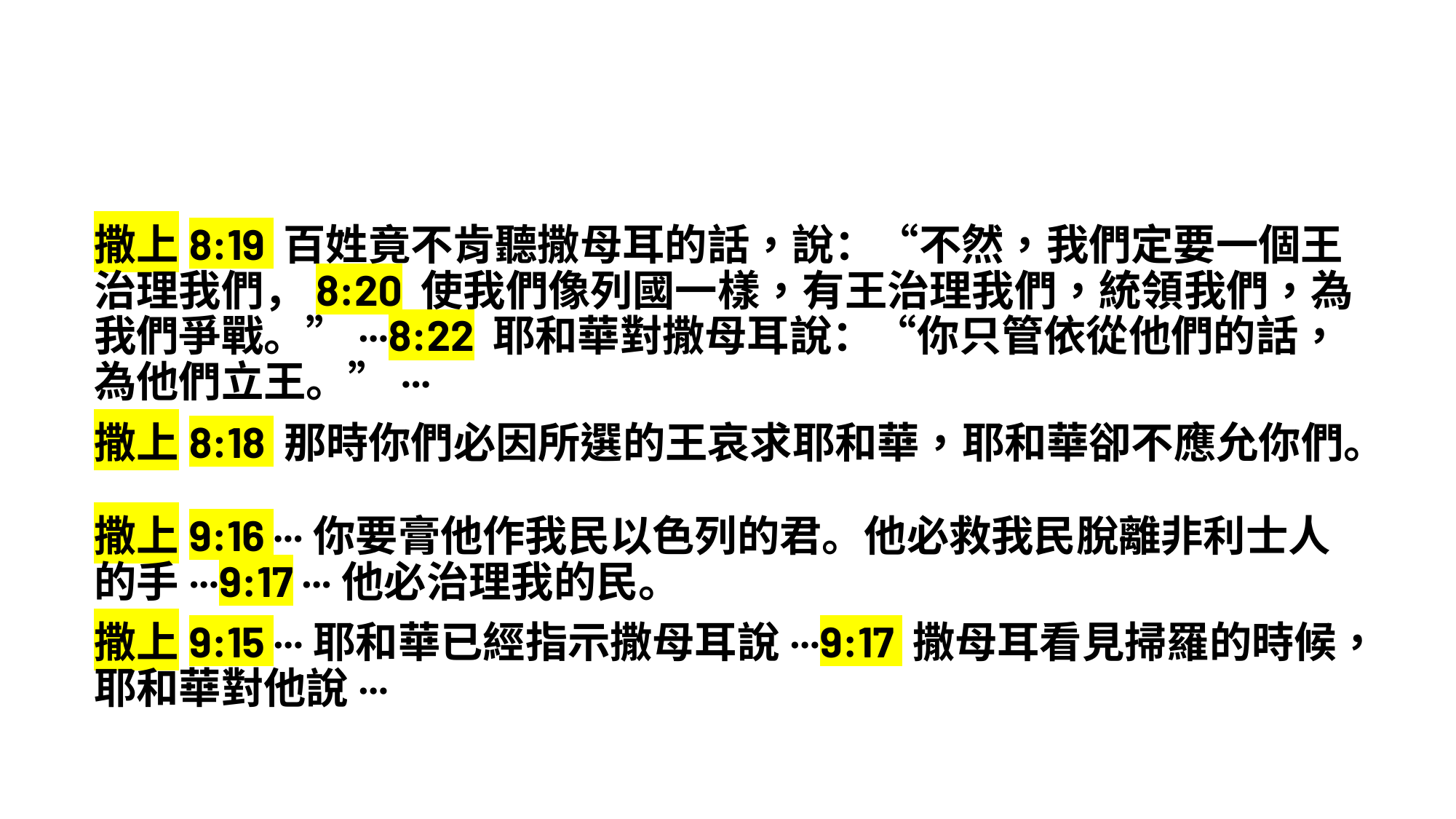

撒上8:19 百姓竟不肯聽撒母耳的話，說：“不然，我們定要一個王治理我們，8:20 使我們像列國一樣，有王治理我們，統領我們，為我們爭戰。”···8:22 耶和華對撒母耳說：“你只管依從他們的話，為他們立王。”···
撒上8:18 那時你們必因所選的王哀求耶和華，耶和華卻不應允你們。

撒上9:16 ···你要膏他作我民以色列的君。他必救我民脫離非利士人的手···9:17 ···他必治理我的民。
撒上9:15 ···耶和華已經指示撒母耳說···9:17 撒母耳看見掃羅的時候，耶和華對他說···